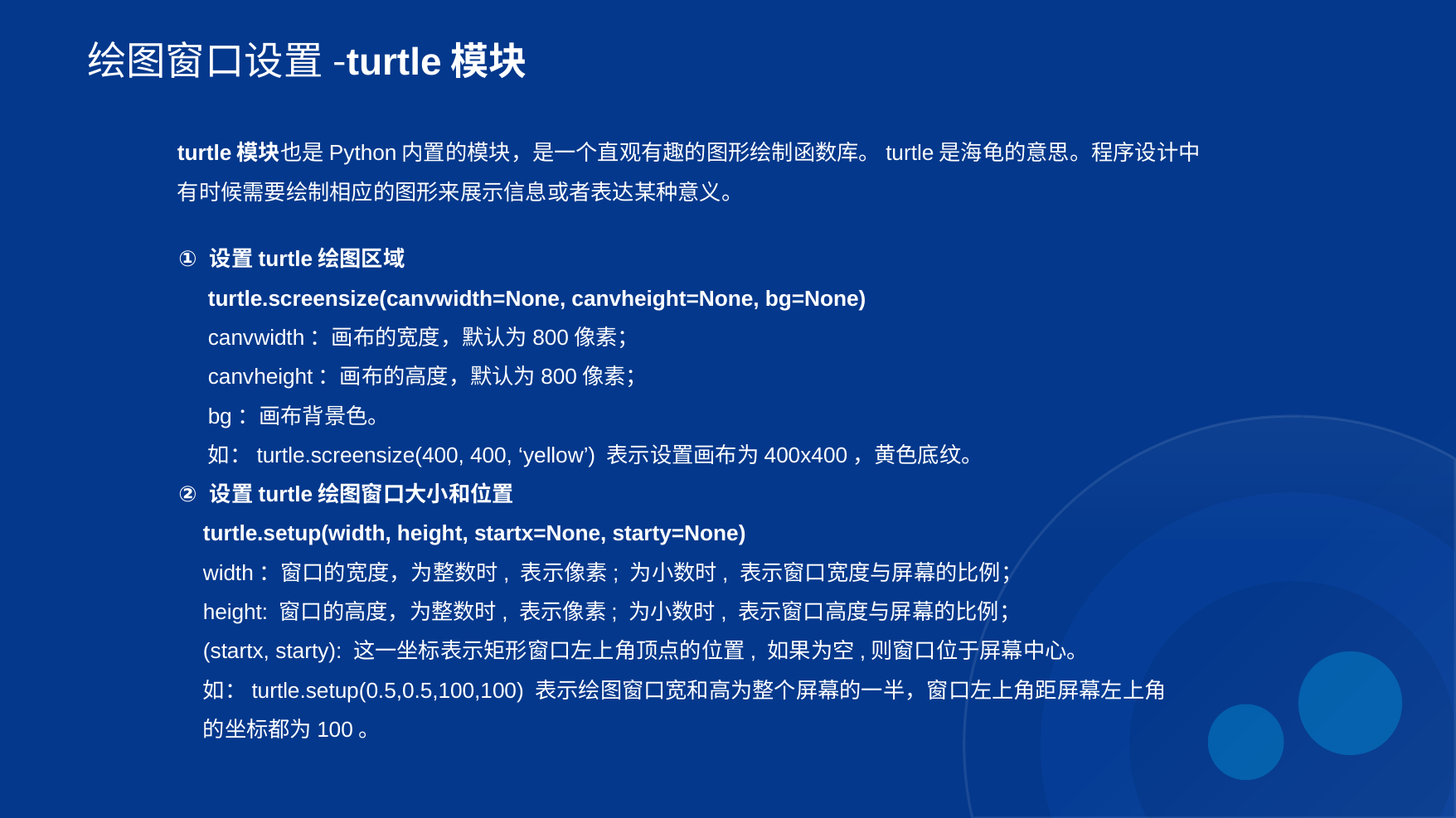

绘图窗口设置-turtle模块
turtle模块也是Python内置的模块，是一个直观有趣的图形绘制函数库。turtle是海龟的意思。程序设计中有时候需要绘制相应的图形来展示信息或者表达某种意义。
设置turtle绘图区域
turtle.screensize(canvwidth=None, canvheight=None, bg=None)
canvwidth：画布的宽度，默认为800像素；
canvheight：画布的高度，默认为800像素；
bg：画布背景色。
如：turtle.screensize(400, 400, ‘yellow’) 表示设置画布为400x400，黄色底纹。
设置turtle绘图窗口大小和位置
turtle.setup(width, height, startx=None, starty=None)
width：窗口的宽度，为整数时, 表示像素; 为小数时, 表示窗口宽度与屏幕的比例；
height: 窗口的高度，为整数时, 表示像素; 为小数时, 表示窗口高度与屏幕的比例；
(startx, starty): 这一坐标表示矩形窗口左上角顶点的位置, 如果为空,则窗口位于屏幕中心。
如：turtle.setup(0.5,0.5,100,100) 表示绘图窗口宽和高为整个屏幕的一半，窗口左上角距屏幕左上角的坐标都为100。